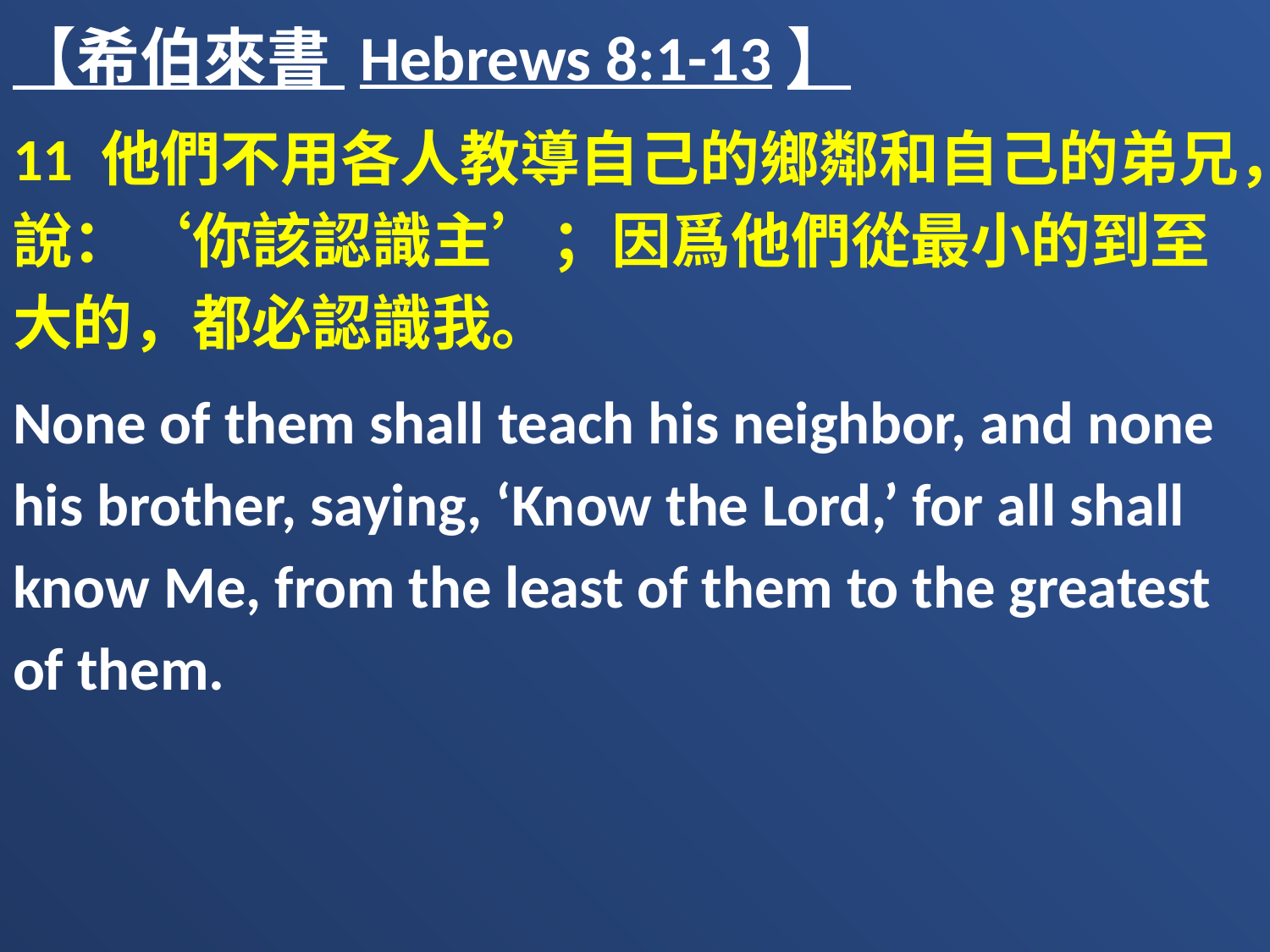

【希伯來書 Hebrews 8:1-13】
11 他們不用各人教導自己的鄉鄰和自己的弟兄，說：‘你該認識主’；因爲他們從最小的到至大的，都必認識我。
None of them shall teach his neighbor, and none his brother, saying, ‘Know the Lord,’ for all shall know Me, from the least of them to the greatest of them.